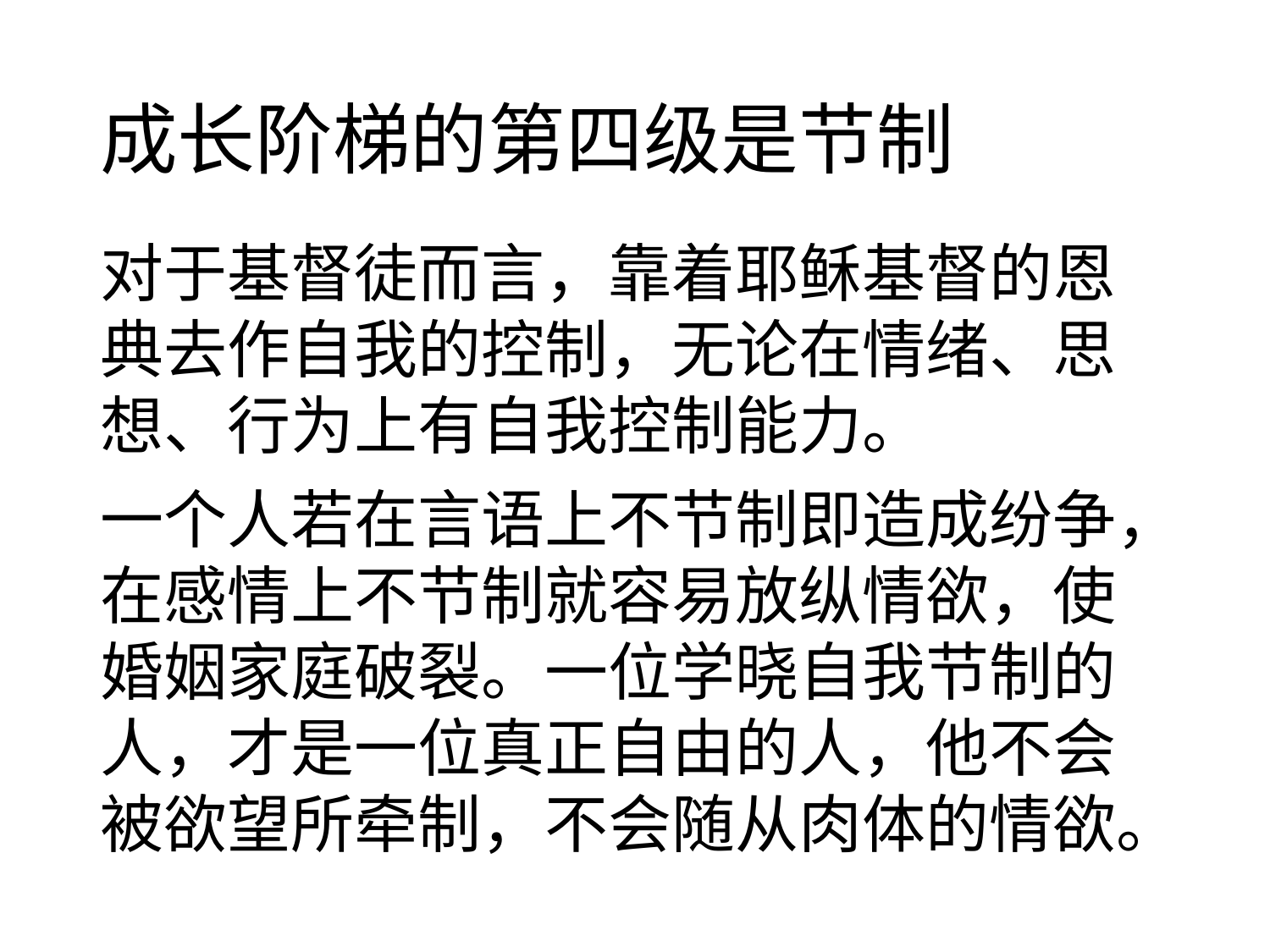

# 成长阶梯的第四级是节制
对于基督徒而言，靠着耶稣基督的恩典去作自我的控制，无论在情绪、思想、行为上有自我控制能力。
一个人若在言语上不节制即造成纷争，在感情上不节制就容易放纵情欲，使婚姻家庭破裂。一位学晓自我节制的人，才是一位真正自由的人，他不会被欲望所牵制，不会随从肉体的情欲。